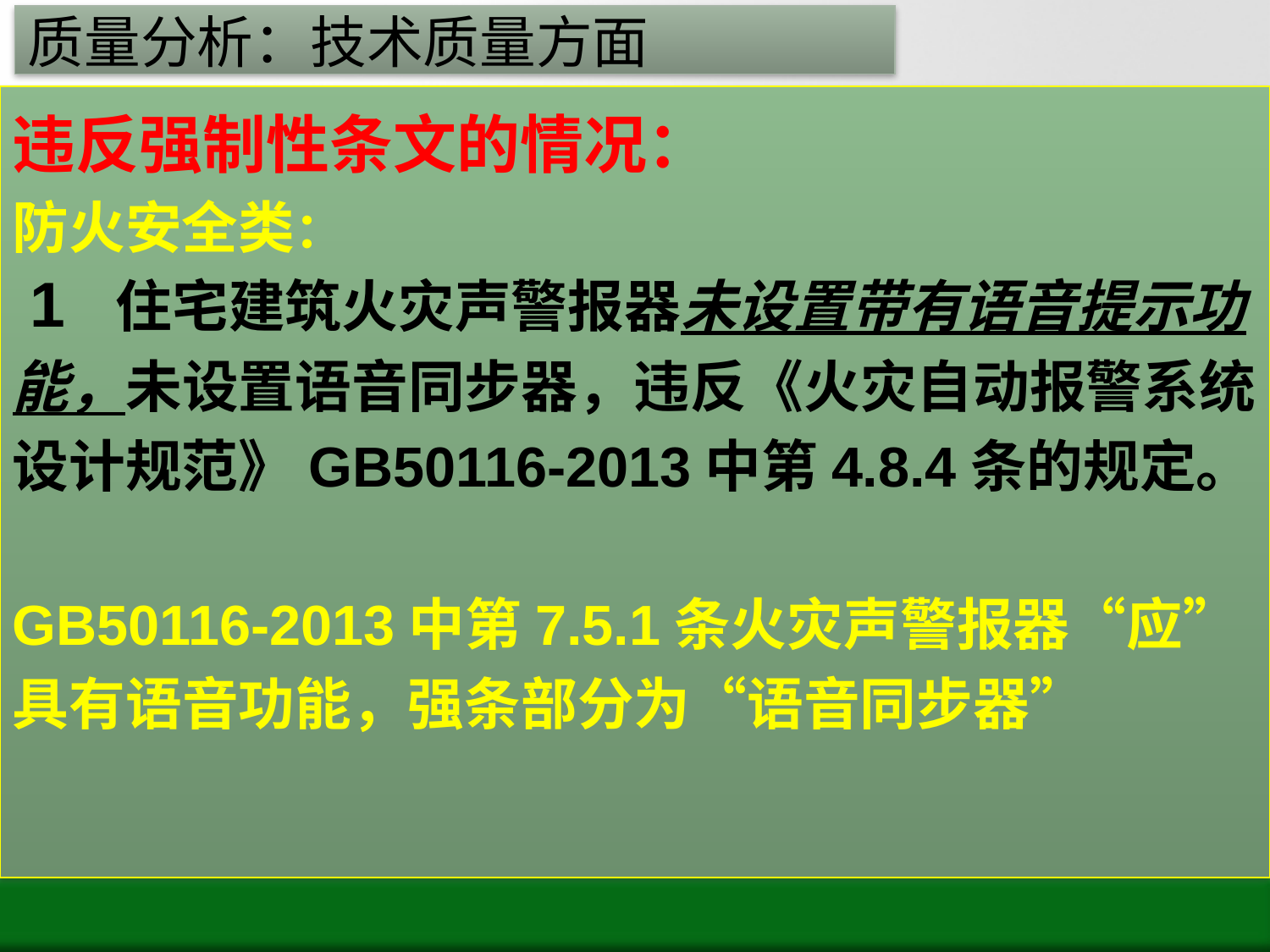

# 质量分析：技术质量方面
违反强制性条文的情况：
防火安全类：
 1  住宅建筑火灾声警报器未设置带有语音提示功能，未设置语音同步器，违反《火灾自动报警系统设计规范》GB50116-2013中第4.8.4条的规定。

GB50116-2013中第7.5.1条火灾声警报器“应”具有语音功能，强条部分为“语音同步器”